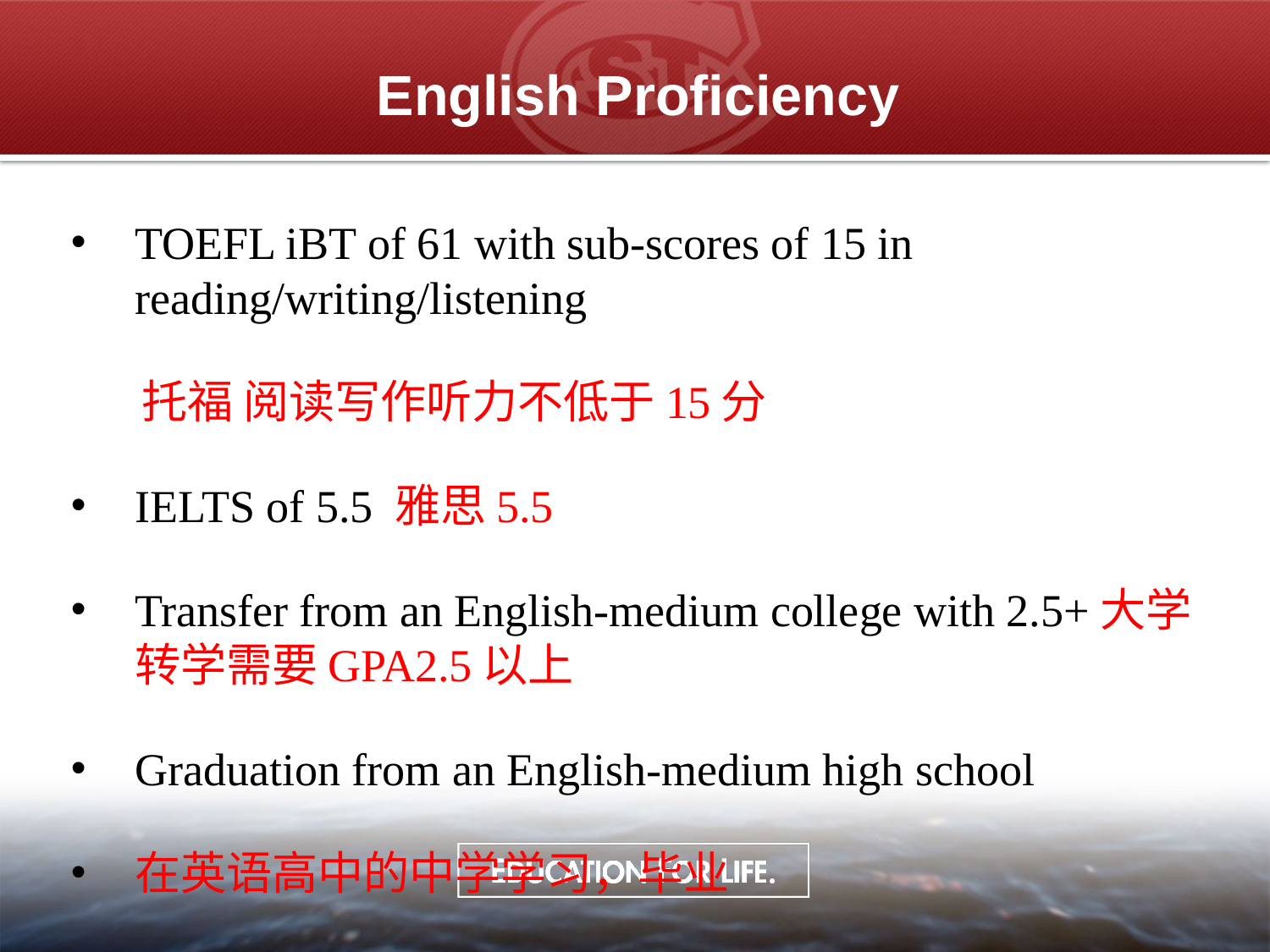

# English Proficiency
TOEFL iBT of 61 with sub-scores of 15 in reading/writing/listening
      托福 阅读写作听力不低于15分
IELTS of 5.5 雅思5.5
Transfer from an English-medium college with 2.5+大学转学需要GPA2.5以上
Graduation from an English-medium high school
在英语高中的中学学习，毕业